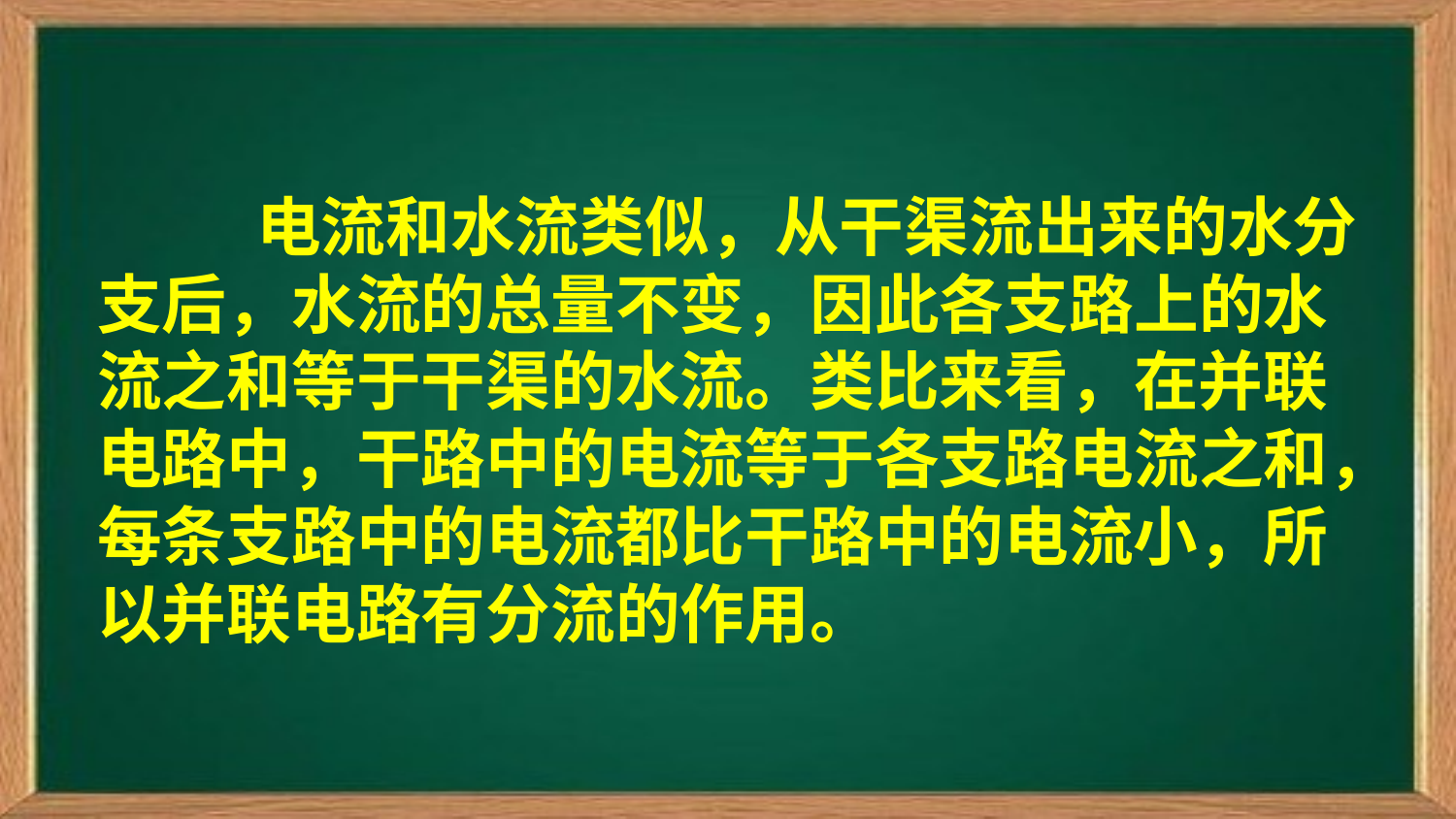

电流和水流类似，从干渠流出来的水分支后，水流的总量不变，因此各支路上的水流之和等于干渠的水流。类比来看，在并联电路中，干路中的电流等于各支路电流之和，每条支路中的电流都比干路中的电流小，所以并联电路有分流的作用。